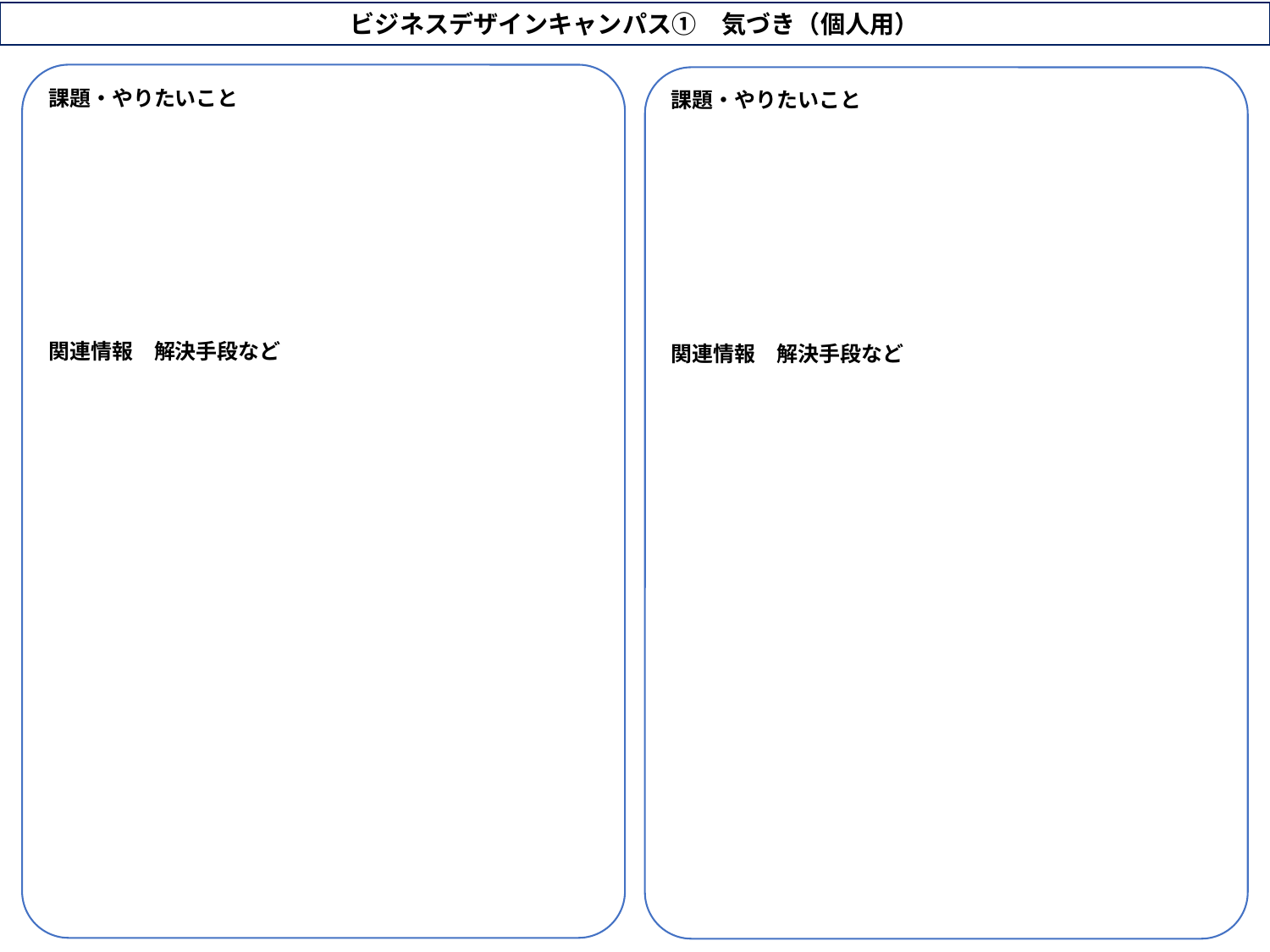

ビジネスデザインキャンパス①　気づき（個人用）
課題・やりたいこと

関連情報　解決手段など

課題・やりたいこと

関連情報　解決手段など